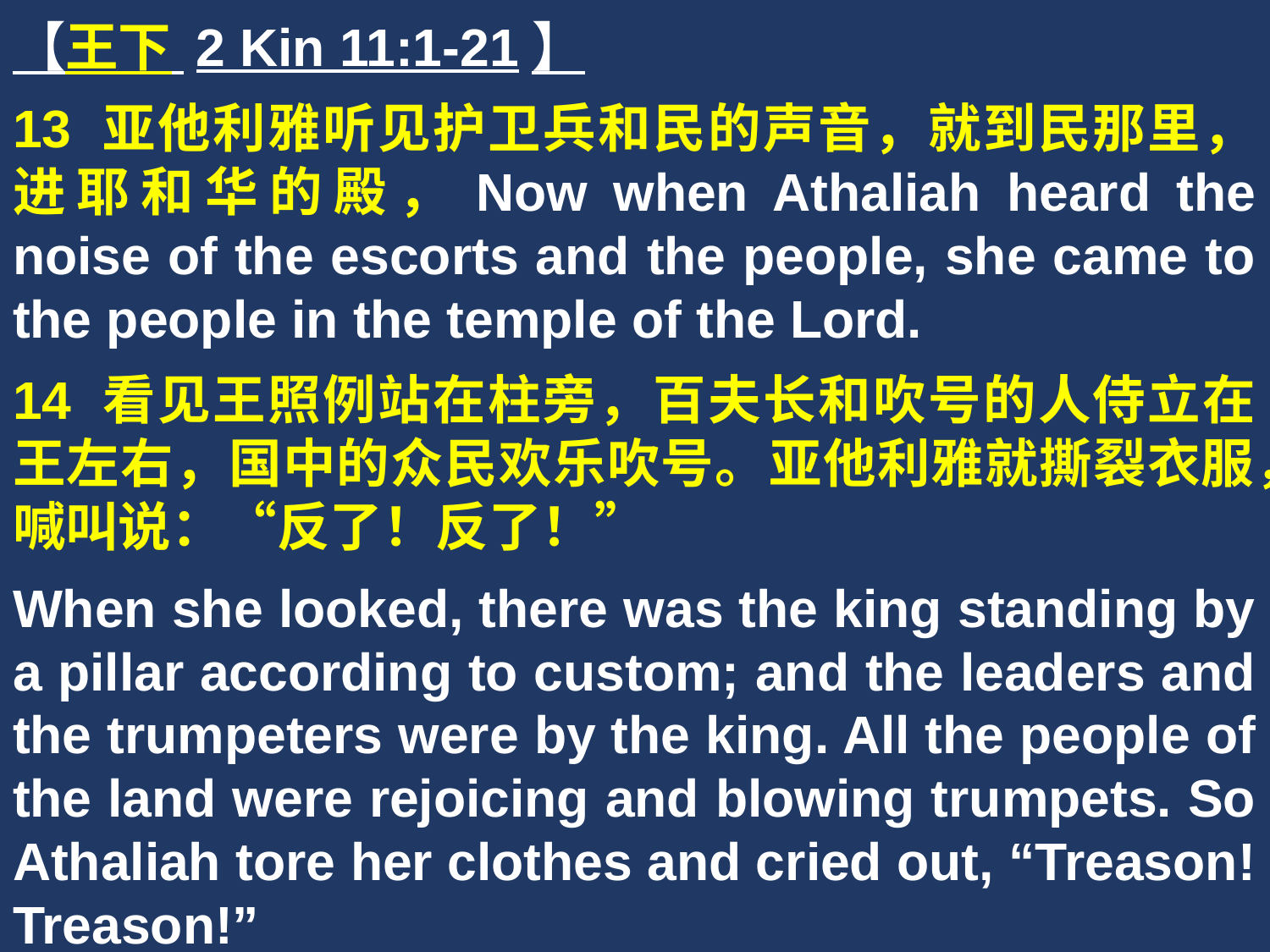

【王下 2 Kin 11:1-21】
13 亚他利雅听见护卫兵和民的声音，就到民那里，进耶和华的殿，Now when Athaliah heard the noise of the escorts and the people, she came to the people in the temple of the Lord.
14 看见王照例站在柱旁，百夫长和吹号的人侍立在王左右，国中的众民欢乐吹号。亚他利雅就撕裂衣服，喊叫说：“反了！反了！”
When she looked, there was the king standing by a pillar according to custom; and the leaders and the trumpeters were by the king. All the people of the land were rejoicing and blowing trumpets. So Athaliah tore her clothes and cried out, “Treason! Treason!”